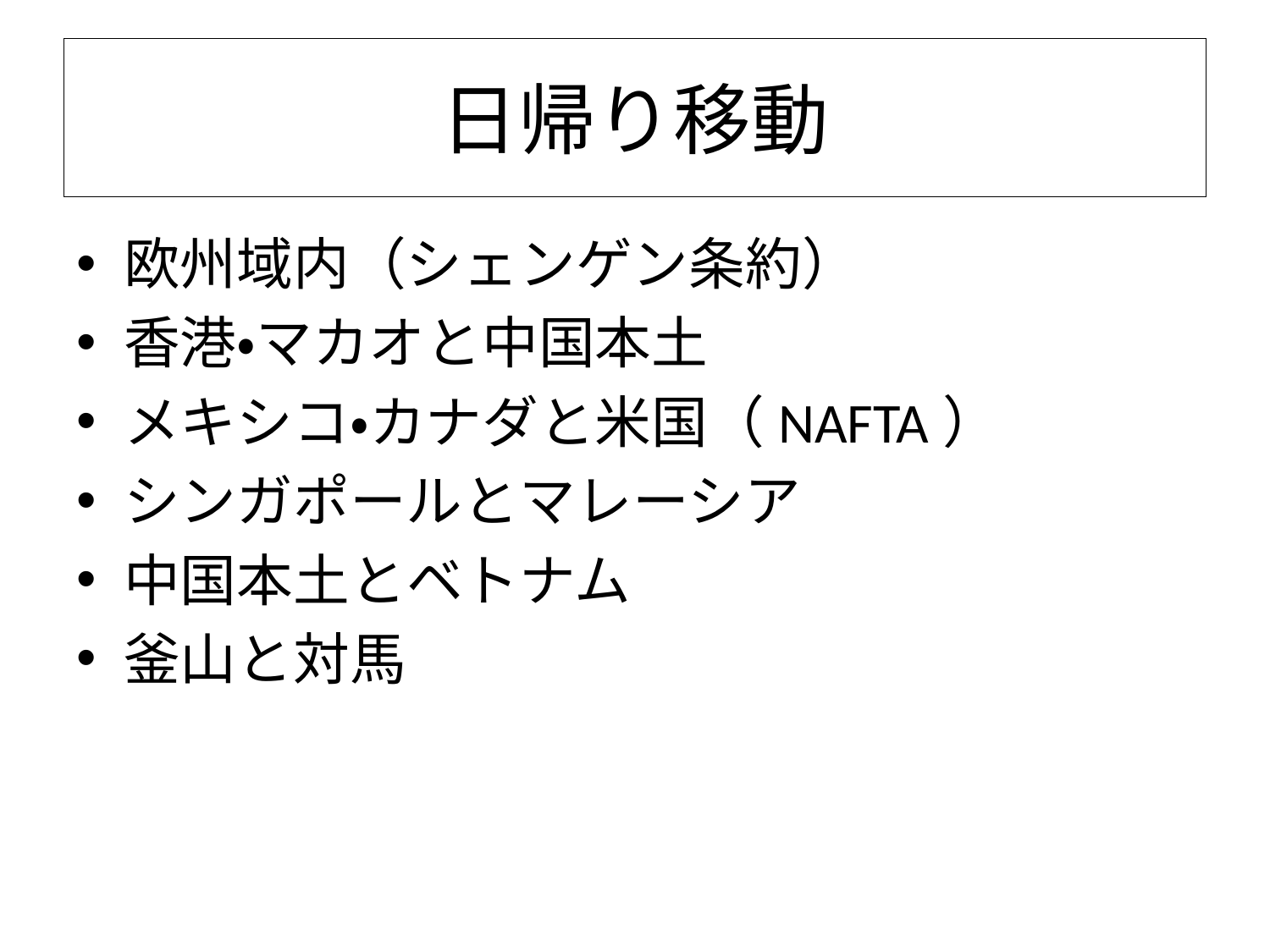

# 日帰り移動
欧州域内（シェンゲン条約）
香港・マカオと中国本土
メキシコ・カナダと米国（NAFTA）
シンガポールとマレーシア
中国本土とベトナム
釜山と対馬